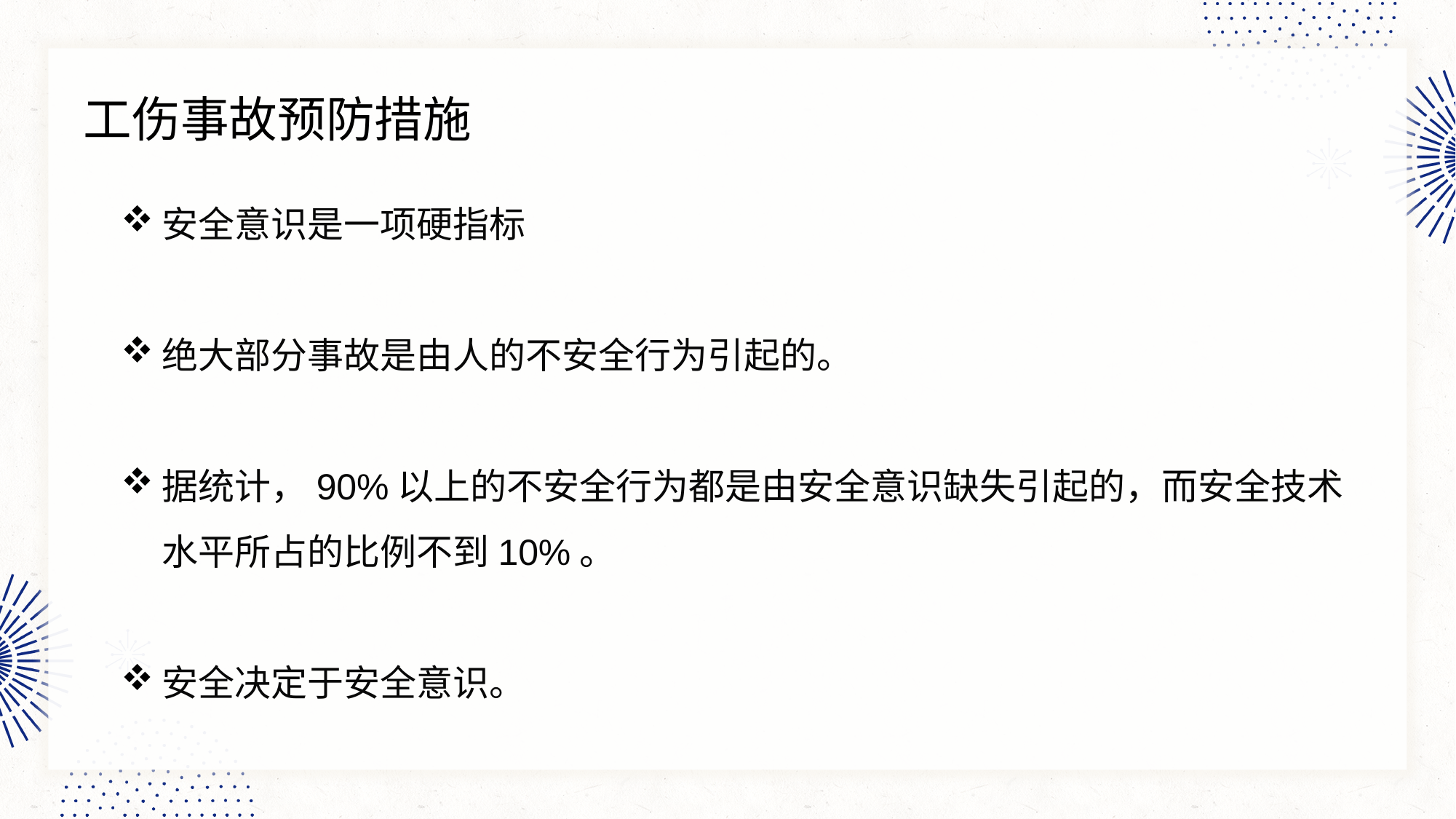

工伤事故预防措施
安全意识是一项硬指标

绝大部分事故是由人的不安全行为引起的。

据统计，90%以上的不安全行为都是由安全意识缺失引起的，而安全技术水平所占的比例不到10%。

安全决定于安全意识。